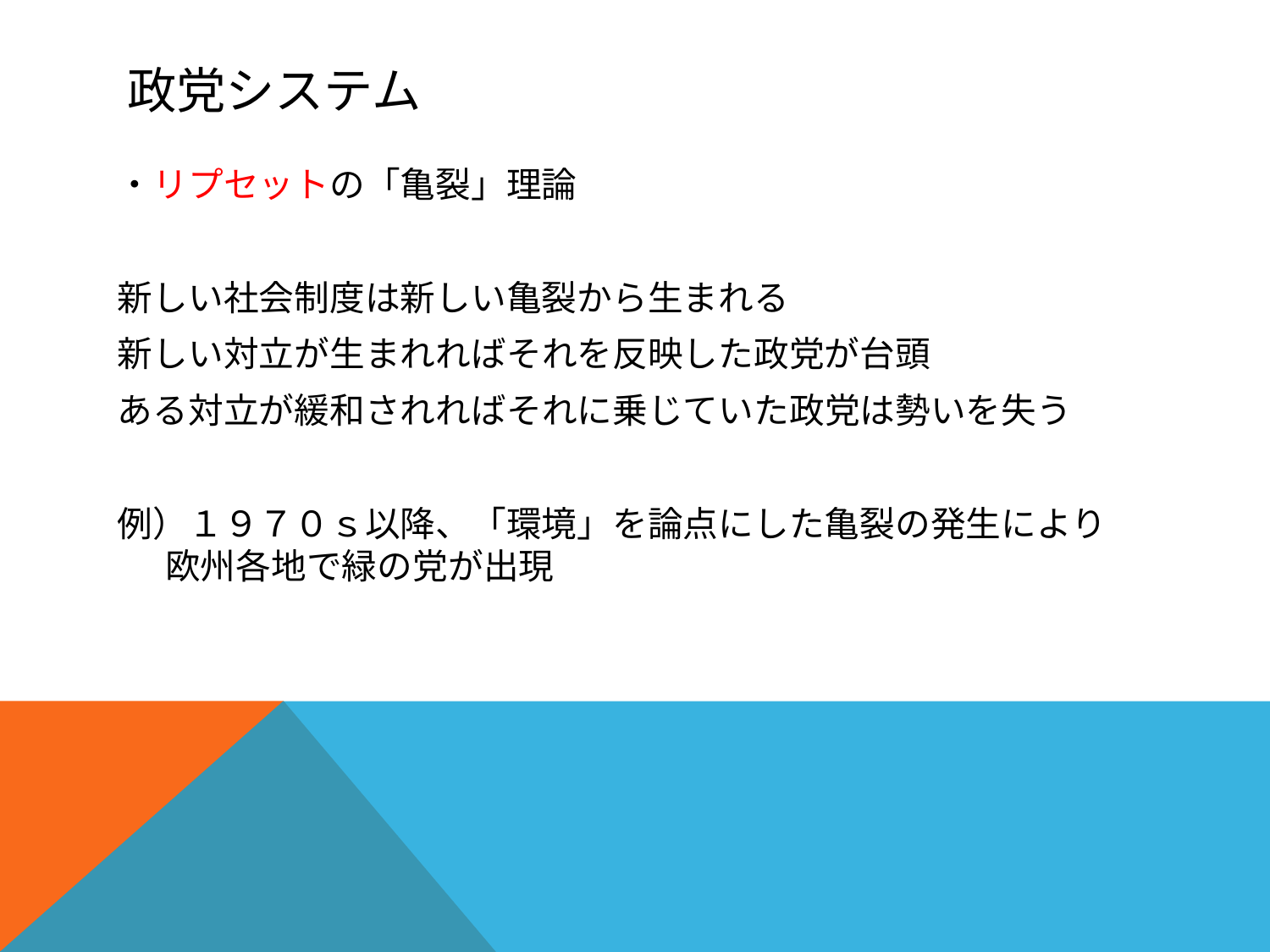

# 政党システム
・リプセットの「亀裂」理論

新しい社会制度は新しい亀裂から生まれる
新しい対立が生まれればそれを反映した政党が台頭
ある対立が緩和されればそれに乗じていた政党は勢いを失う

例）１９７０ｓ以降、「環境」を論点にした亀裂の発生により欧州各地で緑の党が出現